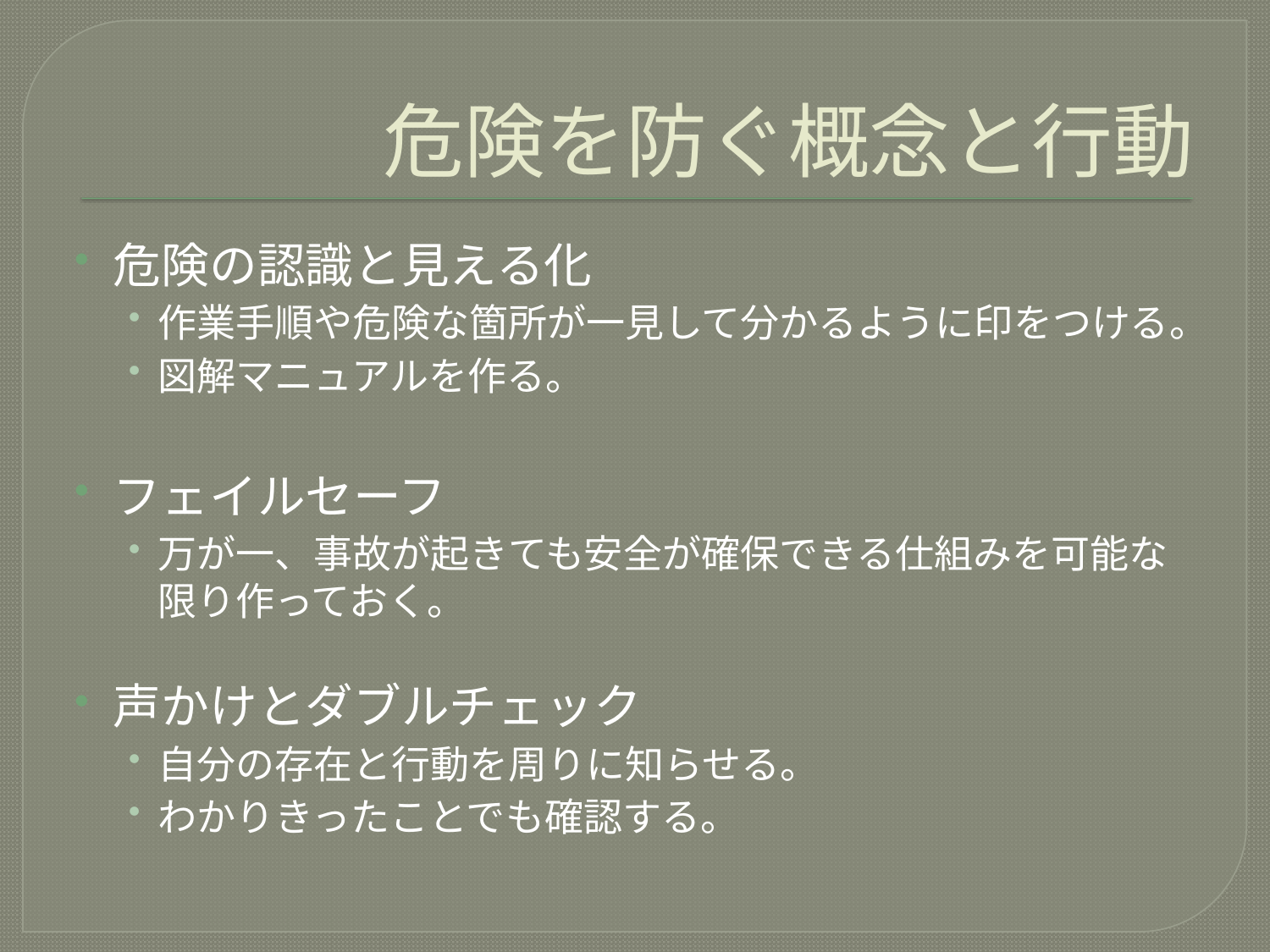

# 危険を防ぐ概念と行動
危険の認識と見える化
作業手順や危険な箇所が一見して分かるように印をつける。
図解マニュアルを作る。

フェイルセーフ
万が一、事故が起きても安全が確保できる仕組みを可能な限り作っておく。

声かけとダブルチェック
自分の存在と行動を周りに知らせる。
わかりきったことでも確認する。